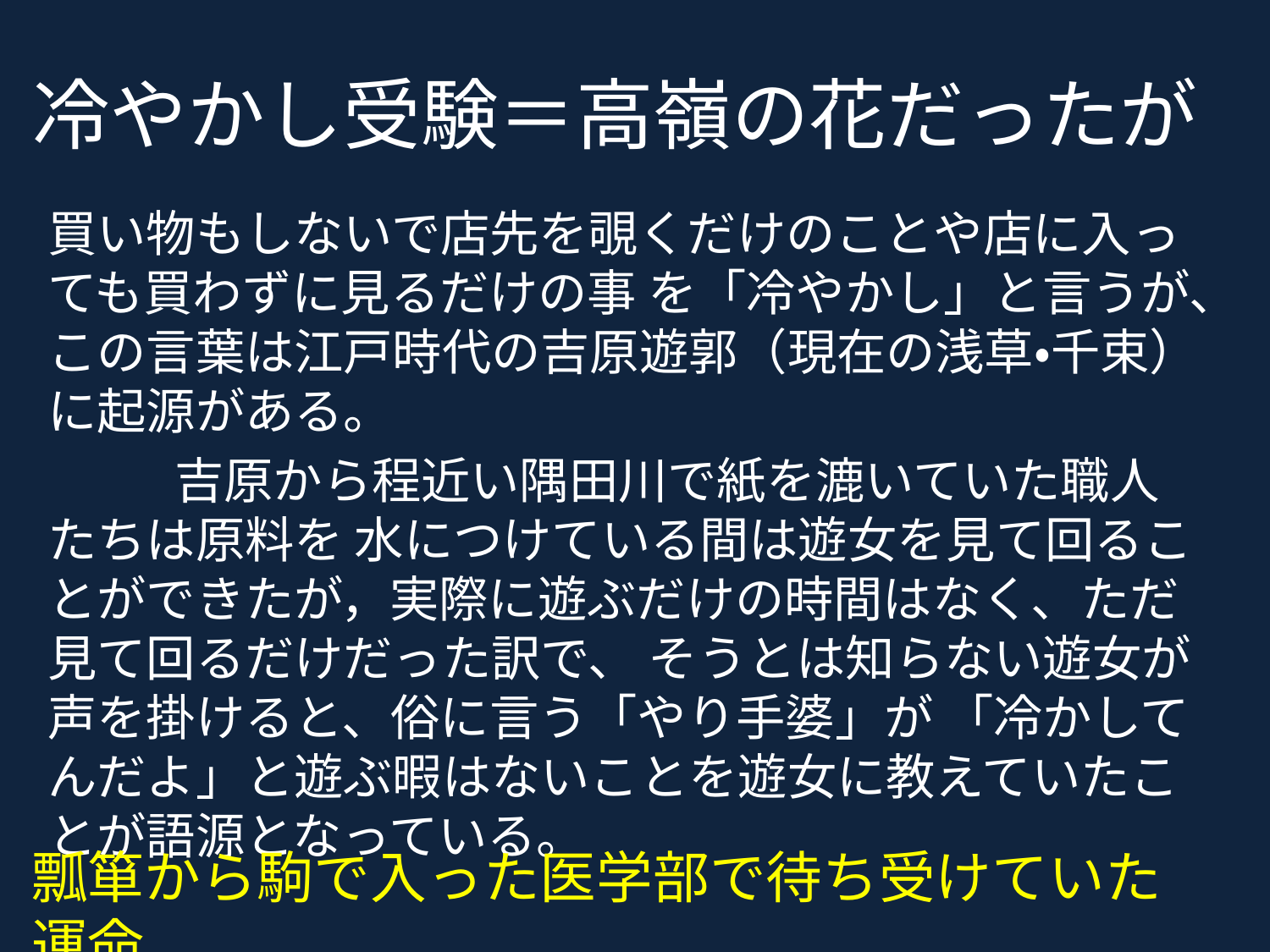

# 冷やかし受験＝高嶺の花だったが
買い物もしないで店先を覗くだけのことや店に入っても買わずに見るだけの事 を「冷やかし」と言うが、この言葉は江戸時代の吉原遊郭（現在の浅草・千束）に起源がある。
	吉原から程近い隅田川で紙を漉いていた職人たちは原料を 水につけている間は遊女を見て回ることができたが，実際に遊ぶだけの時間はなく、ただ見て回るだけだった訳で、 そうとは知らない遊女が声を掛けると、俗に言う「やり手婆」が 「冷かしてんだよ」と遊ぶ暇はないことを遊女に教えていたことが語源となっている。
瓢箪から駒で入った医学部で待ち受けていた運命